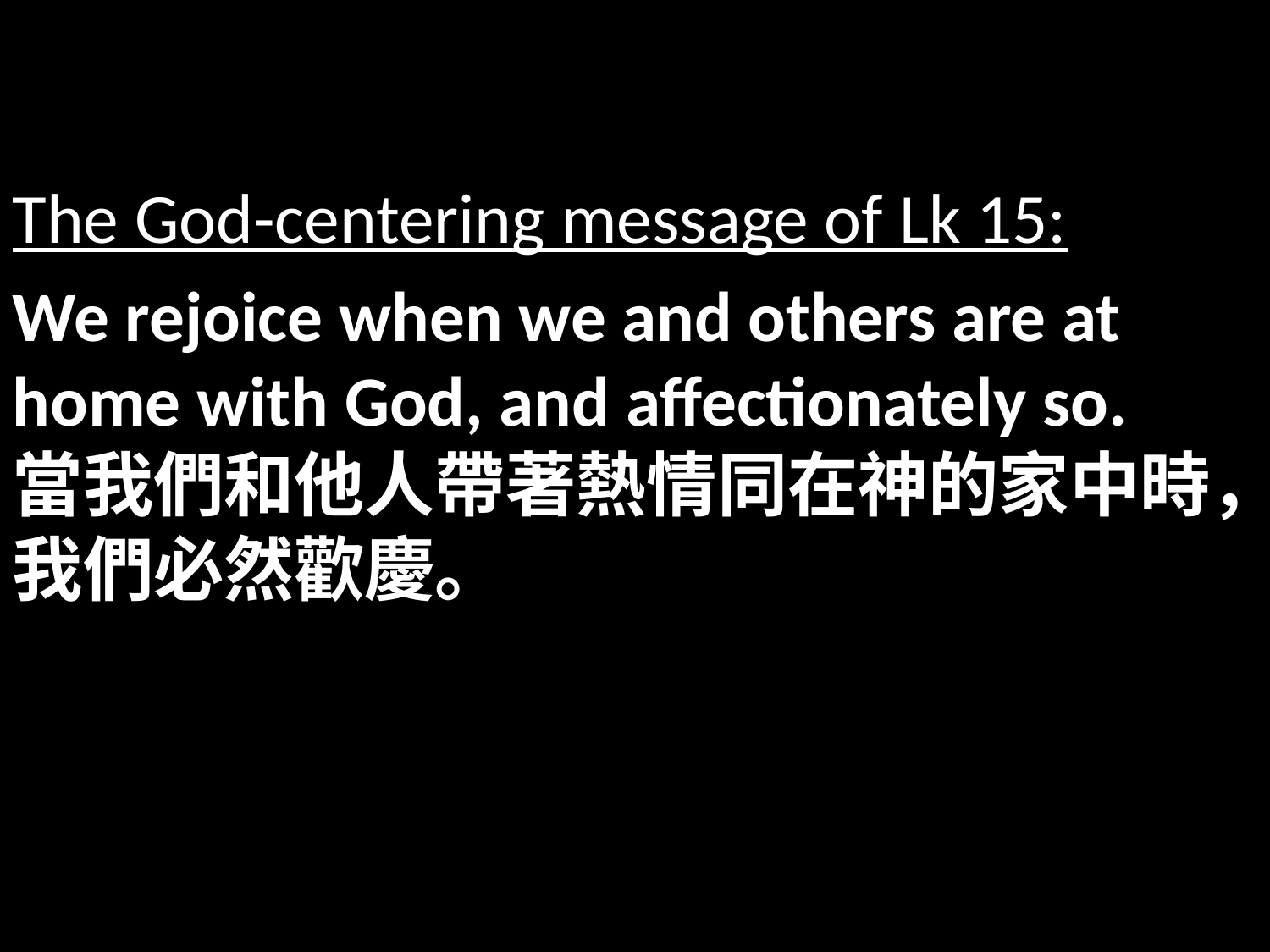

The God-centering message of Lk 15:
We rejoice when we and others are at home with God, and affectionately so.
當我們和他人帶著熱情同在神的家中時，我們必然歡慶。